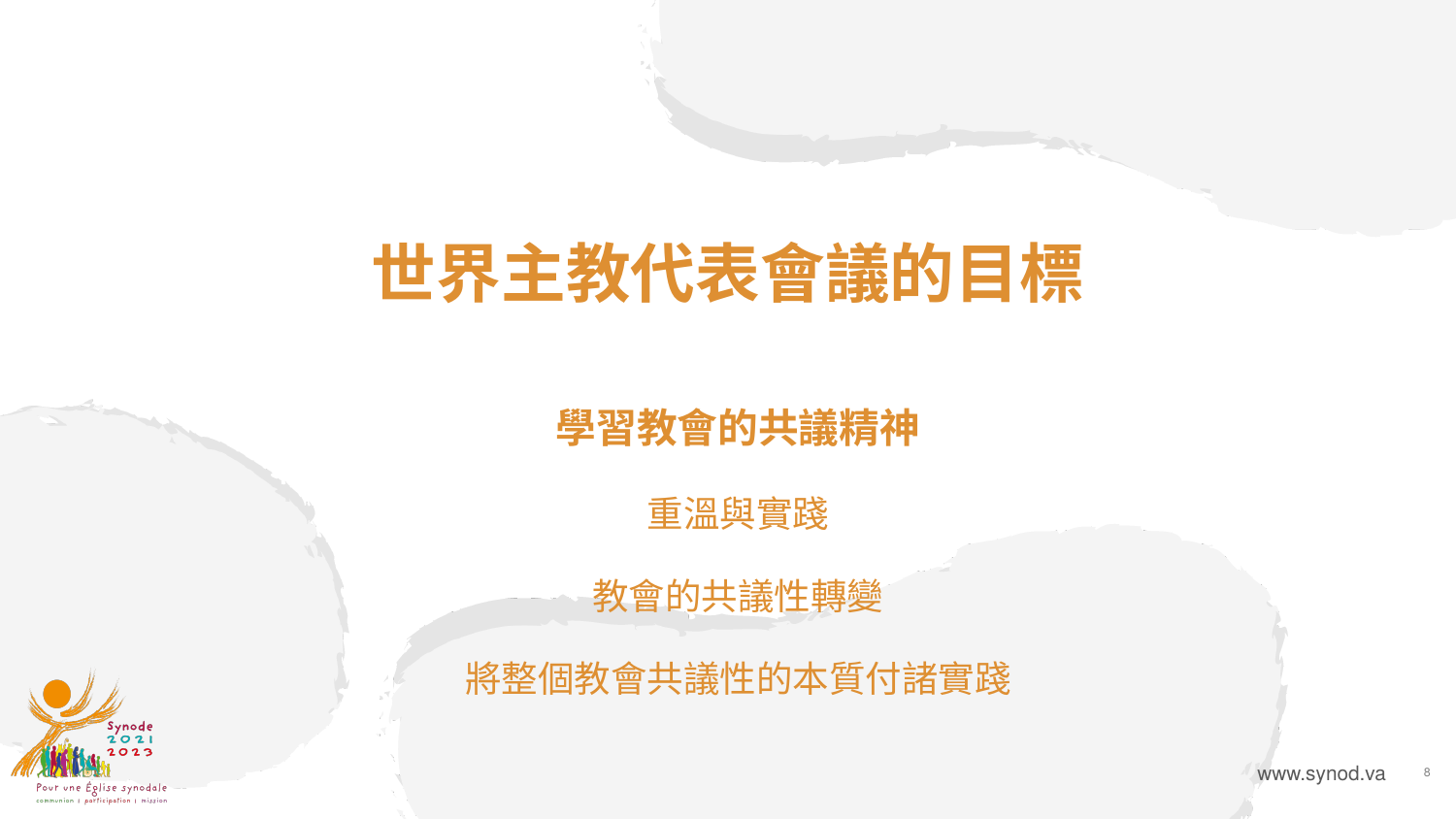

# 世界主教代表會議的目標
學習教會的共議精神

重溫與實踐

教會的共議性轉變

將整個教會共議性的本質付諸實踐
8